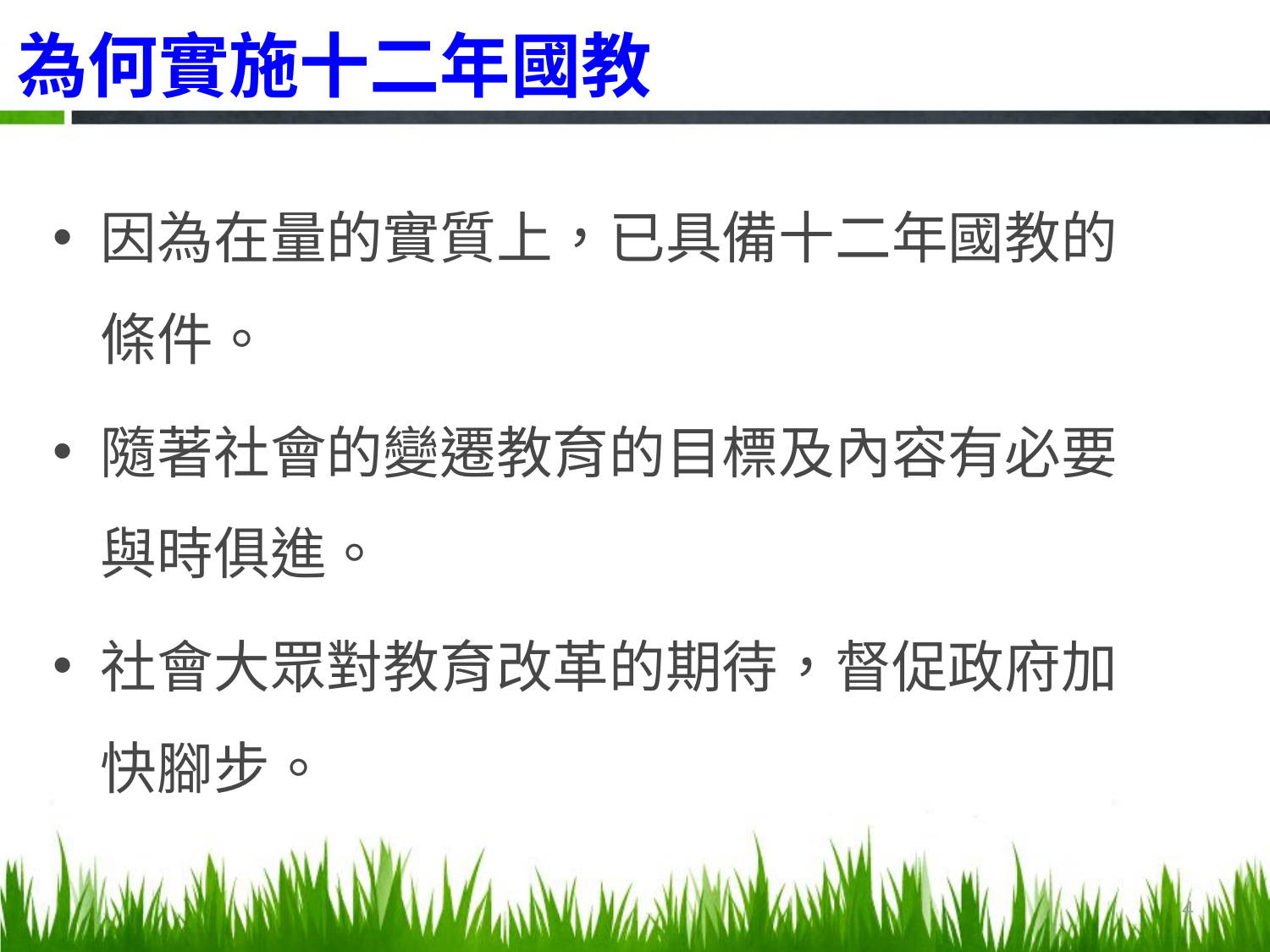

# 為何實施十二年國教
因為在量的實質上，已具備十二年國教的條件。
隨著社會的變遷教育的目標及內容有必要與時俱進。
社會大眾對教育改革的期待，督促政府加快腳步。
4